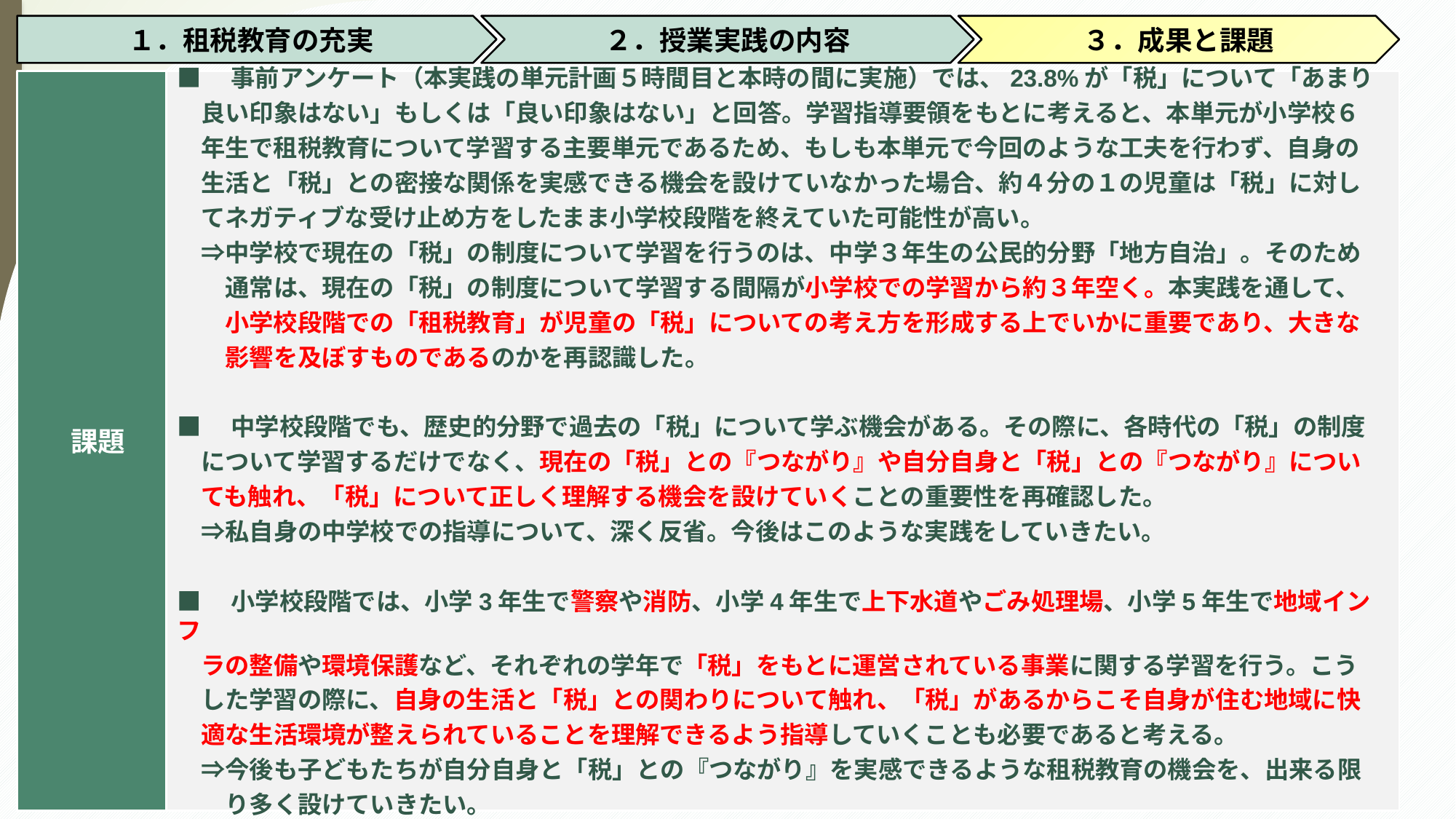

１．租税教育の充実
２．授業実践の内容
３．成果と課題
 課題

■　事前アンケート（本実践の単元計画５時間目と本時の間に実施）では、23.8%が「税」について「あまり
　良い印象はない」もしくは「良い印象はない」と回答。学習指導要領をもとに考えると、本単元が小学校６
　年生で租税教育について学習する主要単元であるため、もしも本単元で今回のような工夫を行わず、自身の
　生活と「税」との密接な関係を実感できる機会を設けていなかった場合、約４分の１の児童は「税」に対し
　てネガティブな受け止め方をしたまま小学校段階を終えていた可能性が高い。
　⇒中学校で現在の「税」の制度について学習を行うのは、中学３年生の公民的分野「地方自治」。そのため
　　通常は、現在の「税」の制度について学習する間隔が小学校での学習から約３年空く。本実践を通して、
　　小学校段階での「租税教育」が児童の「税」についての考え方を形成する上でいかに重要であり、大きな
　　影響を及ぼすものであるのかを再認識した。

■　中学校段階でも、歴史的分野で過去の「税」について学ぶ機会がある。その際に、各時代の「税」の制度
　について学習するだけでなく、現在の「税」との『つながり』や自分自身と「税」との『つながり』につい
　ても触れ、「税」について正しく理解する機会を設けていくことの重要性を再確認した。
　⇒私自身の中学校での指導について、深く反省。今後はこのような実践をしていきたい。

■　小学校段階では、小学3年生で警察や消防、小学4年生で上下水道やごみ処理場、小学5年生で地域インフ
　ラの整備や環境保護など、それぞれの学年で「税」をもとに運営されている事業に関する学習を行う。こう
　した学習の際に、自身の生活と「税」との関わりについて触れ、「税」があるからこそ自身が住む地域に快
　適な生活環境が整えられていることを理解できるよう指導していくことも必要であると考える。
　⇒今後も子どもたちが自分自身と「税」との『つながり』を実感できるような租税教育の機会を、出来る限
　　り多く設けていきたい。